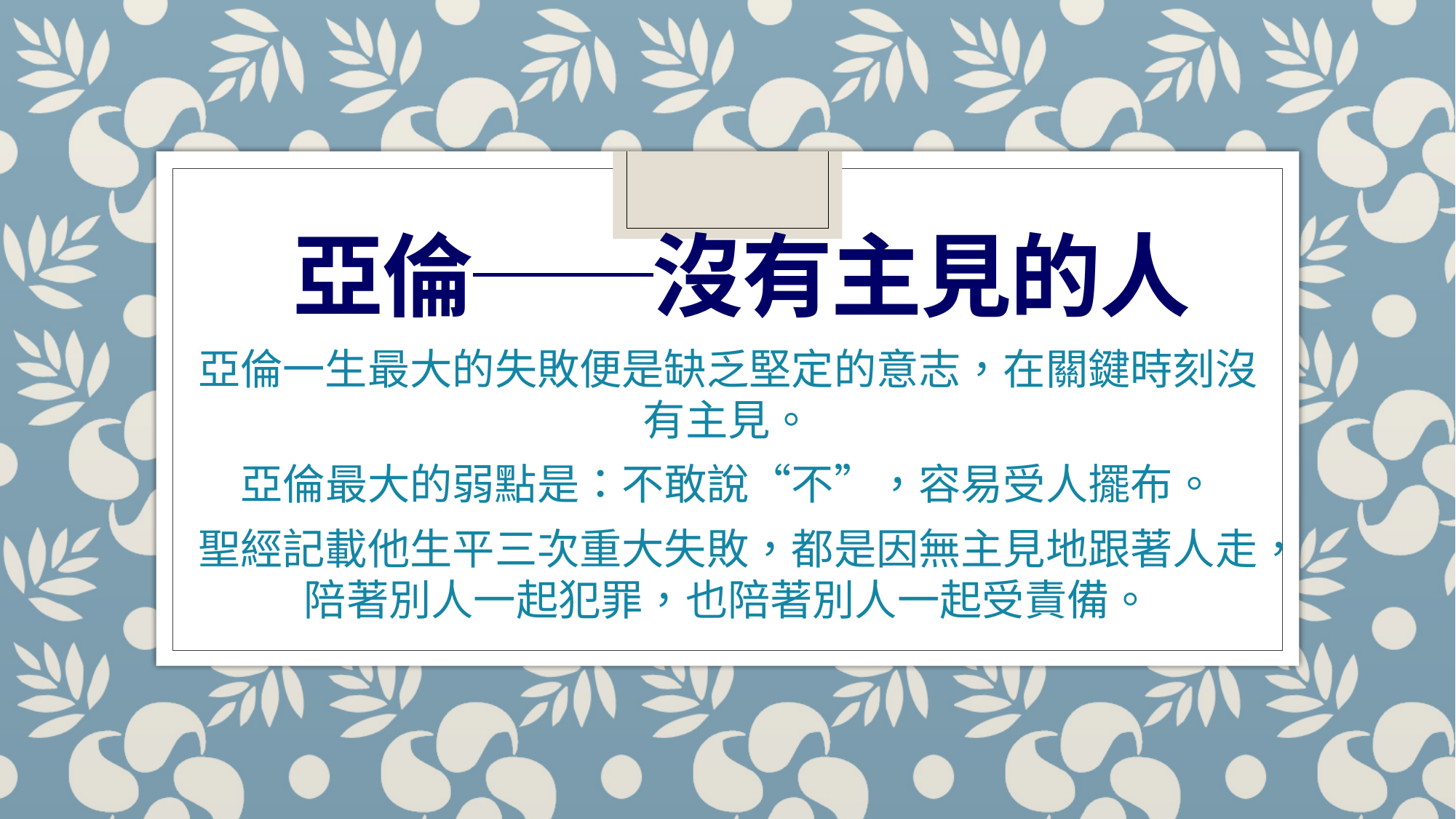

# 亞倫──沒有主見的人
亞倫一生最大的失敗便是缺乏堅定的意志，在關鍵時刻沒有主見。
亞倫最大的弱點是：不敢說“不”，容易受人擺布。
聖經記載他生平三次重大失敗，都是因無主見地跟著人走，陪著別人一起犯罪，也陪著別人一起受責備。